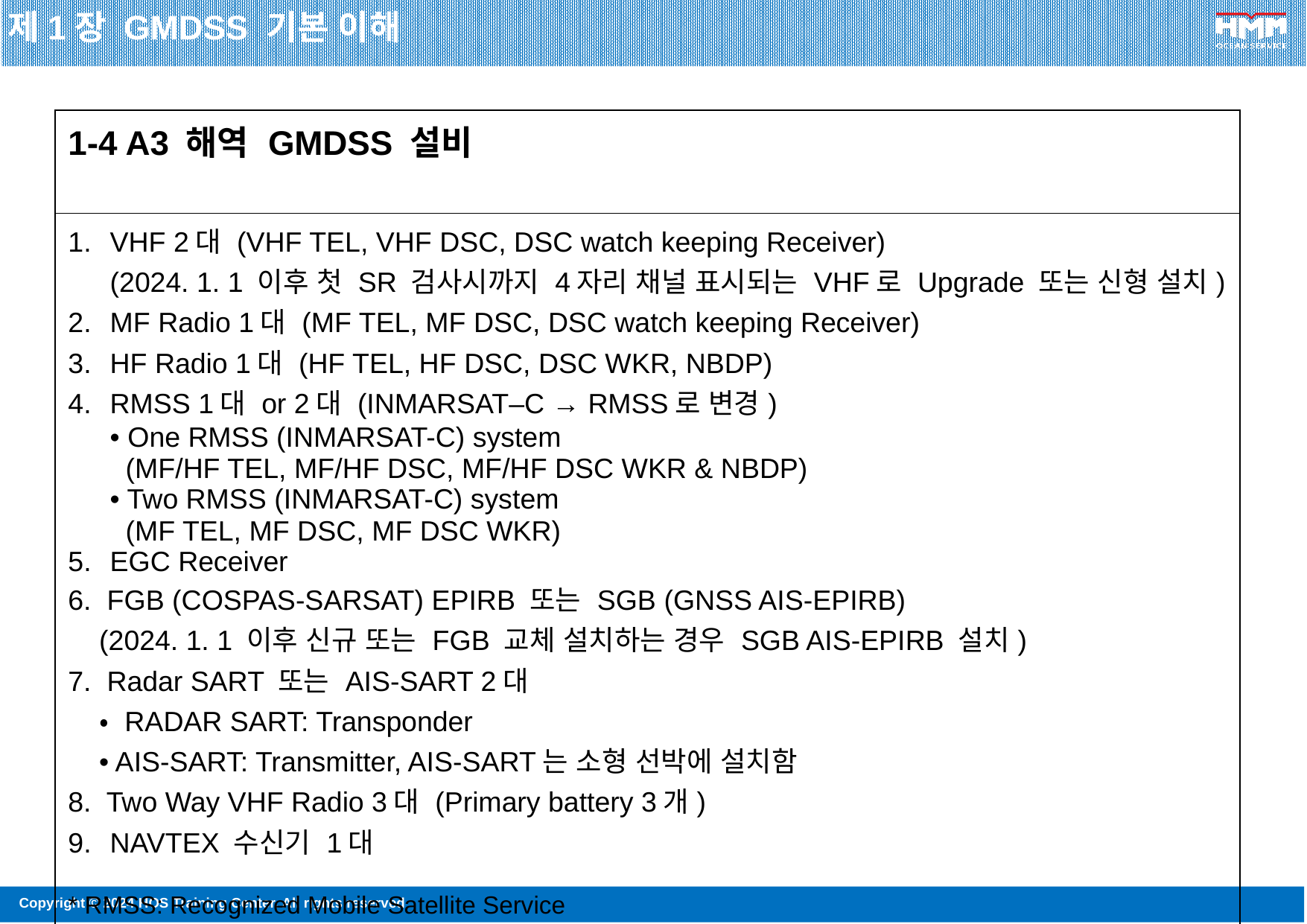

제1장 GMDSS 기본 이해
| 1-4 A3 해역 GMDSS 설비 |
| --- |
| VHF 2대 (VHF TEL, VHF DSC, DSC watch keeping Receiver) (2024. 1. 1 이후 첫 SR 검사시까지 4자리 채널 표시되는 VHF로 Upgrade 또는 신형 설치) MF Radio 1대 (MF TEL, MF DSC, DSC watch keeping Receiver) HF Radio 1대 (HF TEL, HF DSC, DSC WKR, NBDP) RMSS 1대 or 2대 (INMARSAT–C → RMSS로 변경) • One RMSS (INMARSAT-C) system (MF/HF TEL, MF/HF DSC, MF/HF DSC WKR & NBDP) • Two RMSS (INMARSAT-C) system (MF TEL, MF DSC, MF DSC WKR) EGC Receiver 6. FGB (COSPAS-SARSAT) EPIRB 또는 SGB (GNSS AIS-EPIRB) (2024. 1. 1 이후 신규 또는 FGB 교체 설치하는 경우 SGB AIS-EPIRB 설치) 7. Radar SART 또는 AIS-SART 2대 • RADAR SART: Transponder • AIS-SART: Transmitter, AIS-SART는 소형 선박에 설치함 8. Two Way VHF Radio 3대 (Primary battery 3개) NAVTEX 수신기 1대 \* RMSS: Recognized Mobile Satellite Service |
IRIDIUM 2020.1.23
두번째 RMSS로 정식
허가 받음
8